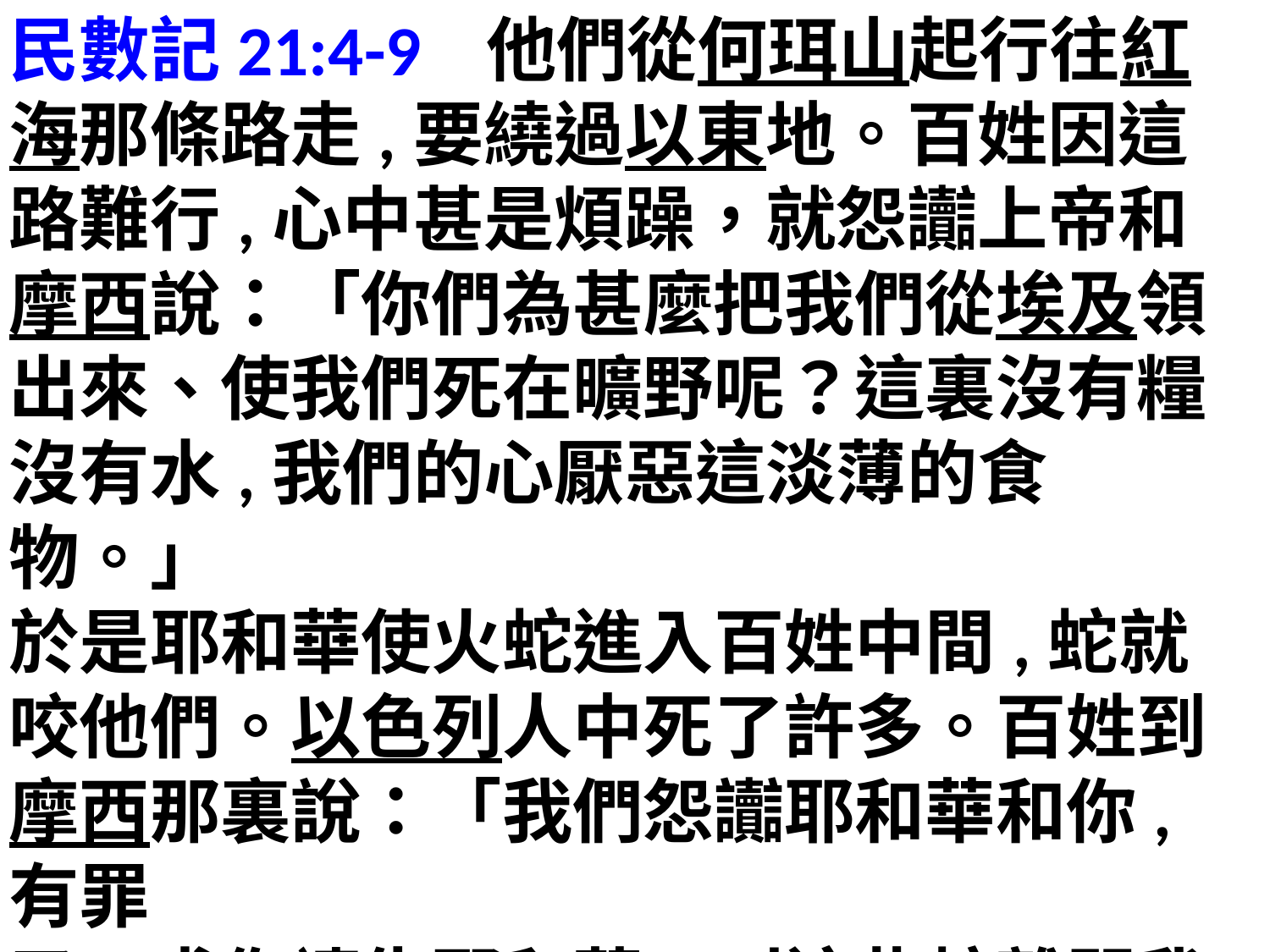

民數記21:4-9   他們從何珥山起行往紅海那條路走,要繞過以東地。百姓因這路難行,心中甚是煩躁，就怨讟上帝和摩西說：「你們為甚麼把我們從埃及領出來、使我們死在曠野呢？這裏沒有糧沒有水,我們的心厭惡這淡薄的食物。」
於是耶和華使火蛇進入百姓中間,蛇就咬他們。以色列人中死了許多。百姓到摩西那裏說：「我們怨讟耶和華和你,有罪
了。求你禱告耶和華，叫這些蛇離開我們。」於是摩西為百姓禱告。